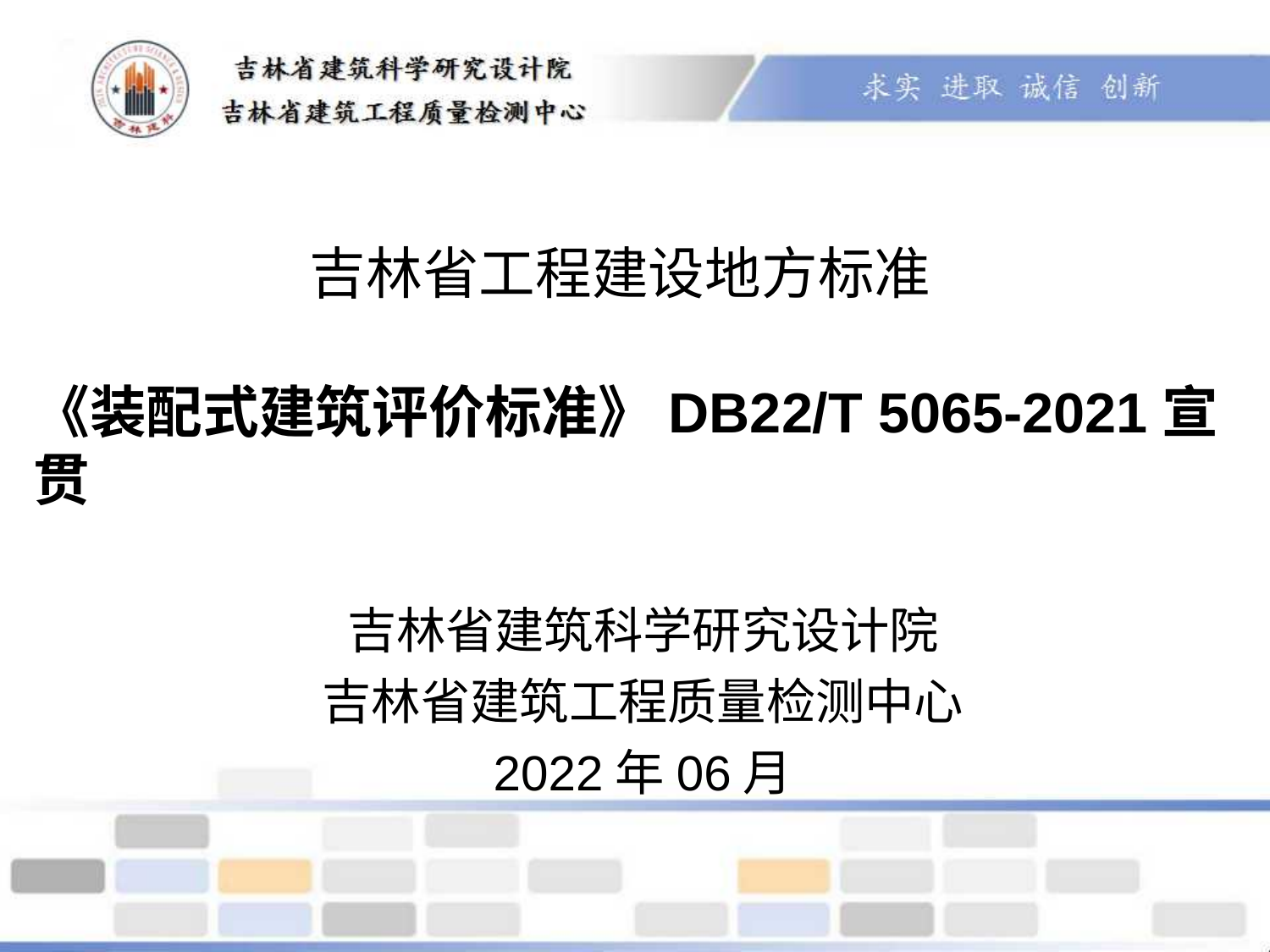

吉林省工程建设地方标准
# 吉林省工程建设地方标准 林省工程吉林省工程建设地方标
《装配式建筑评价标准》DB22/T 5065-2021宣贯
吉林省建筑科学研究设计院
吉林省建筑工程质量检测中心
2022年06月